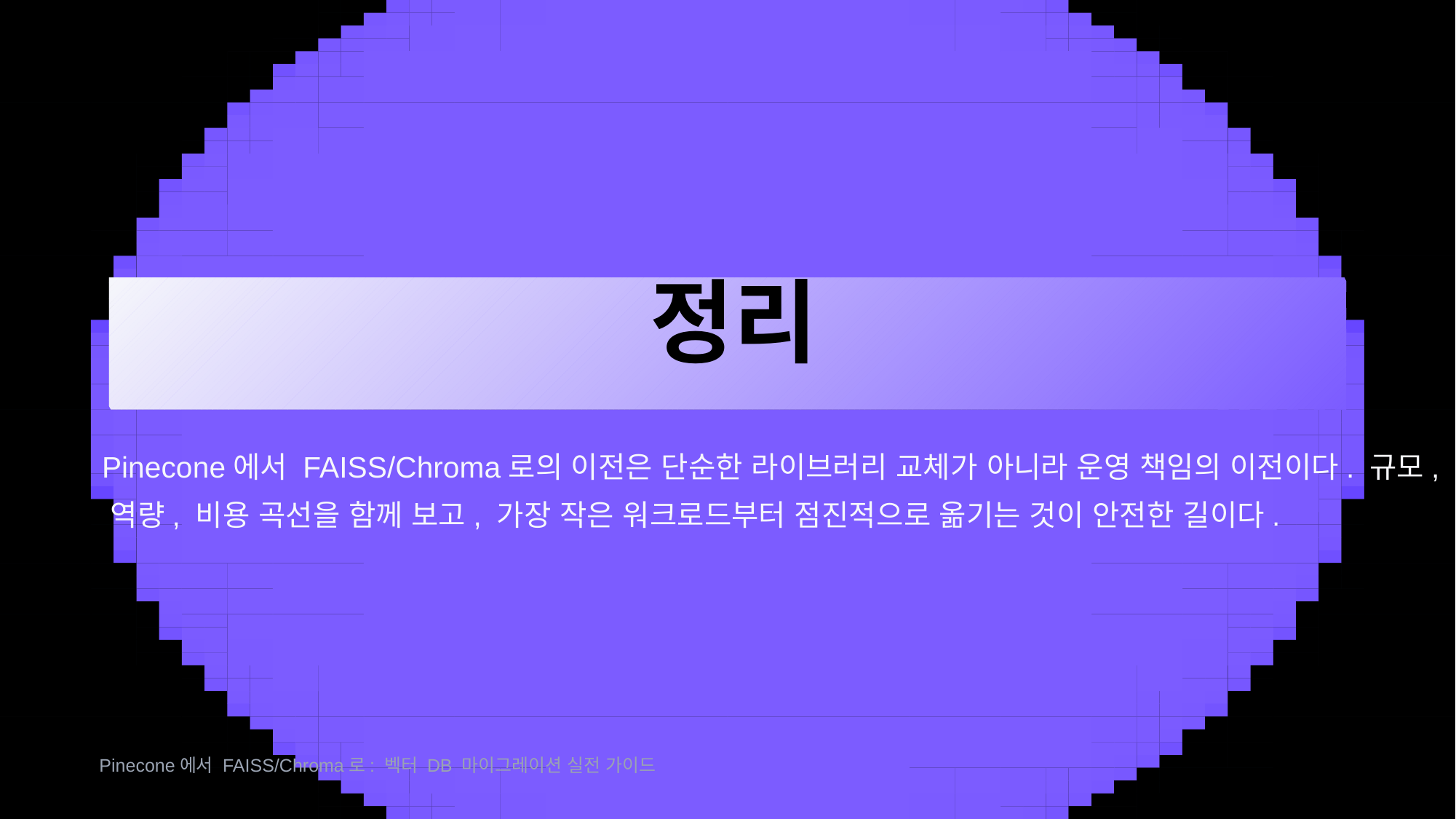

정리

Pinecone에서 FAISS/Chroma로의 이전은 단순한 라이브러리 교체가 아니라 운영 책임의 이전이다. 규모, 팀

역량, 비용 곡선을 함께 보고, 가장 작은 워크로드부터 점진적으로 옮기는 것이 안전한 길이다.

Pinecone에서 FAISS/Chroma로: 벡터 DB 마이그레이션 실전 가이드